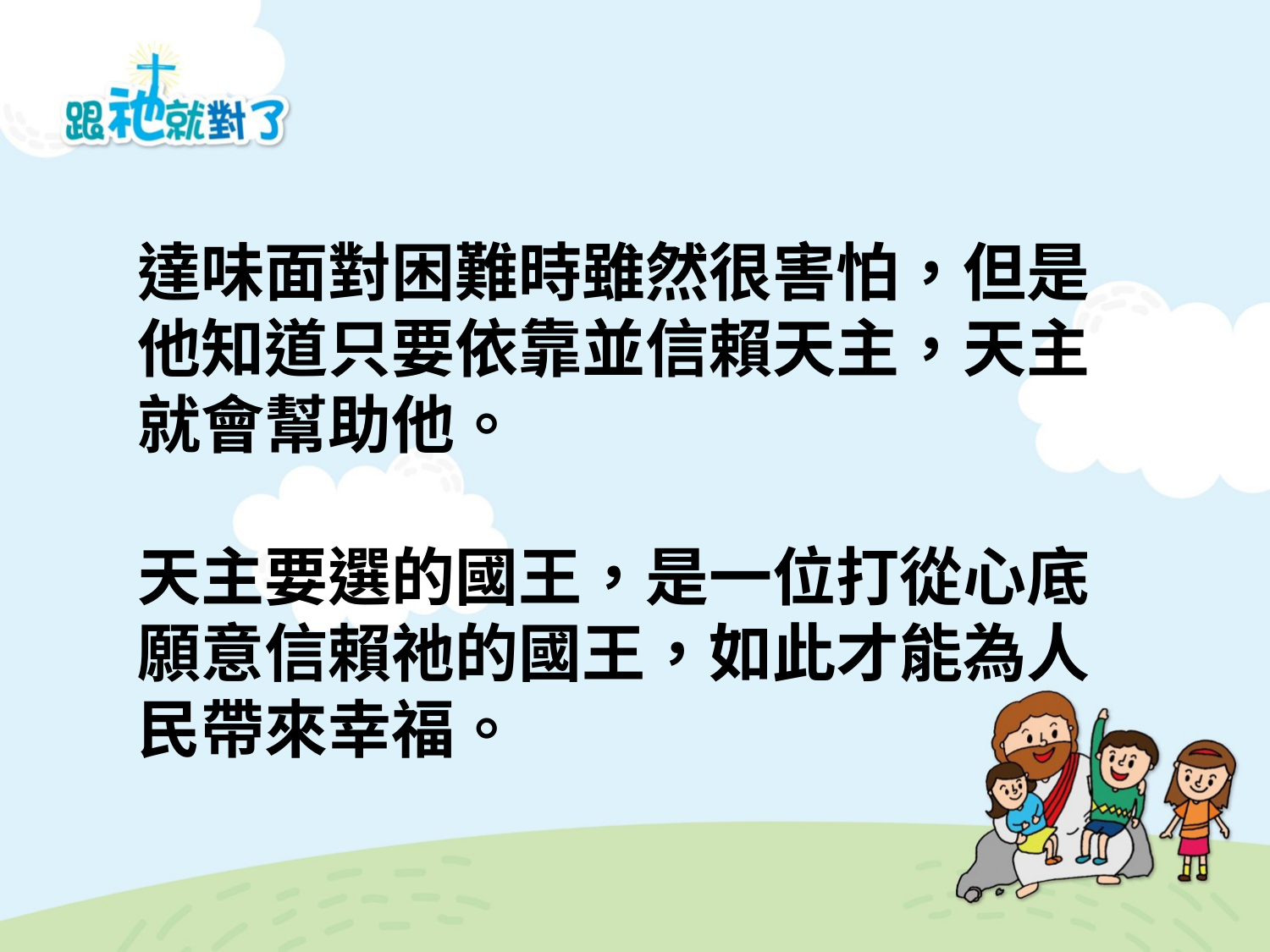

達味面對困難時雖然很害怕，但是他知道只要依靠並信賴天主，天主就會幫助他。

天主要選的國王，是一位打從心底願意信賴祂的國王，如此才能為人民帶來幸福。